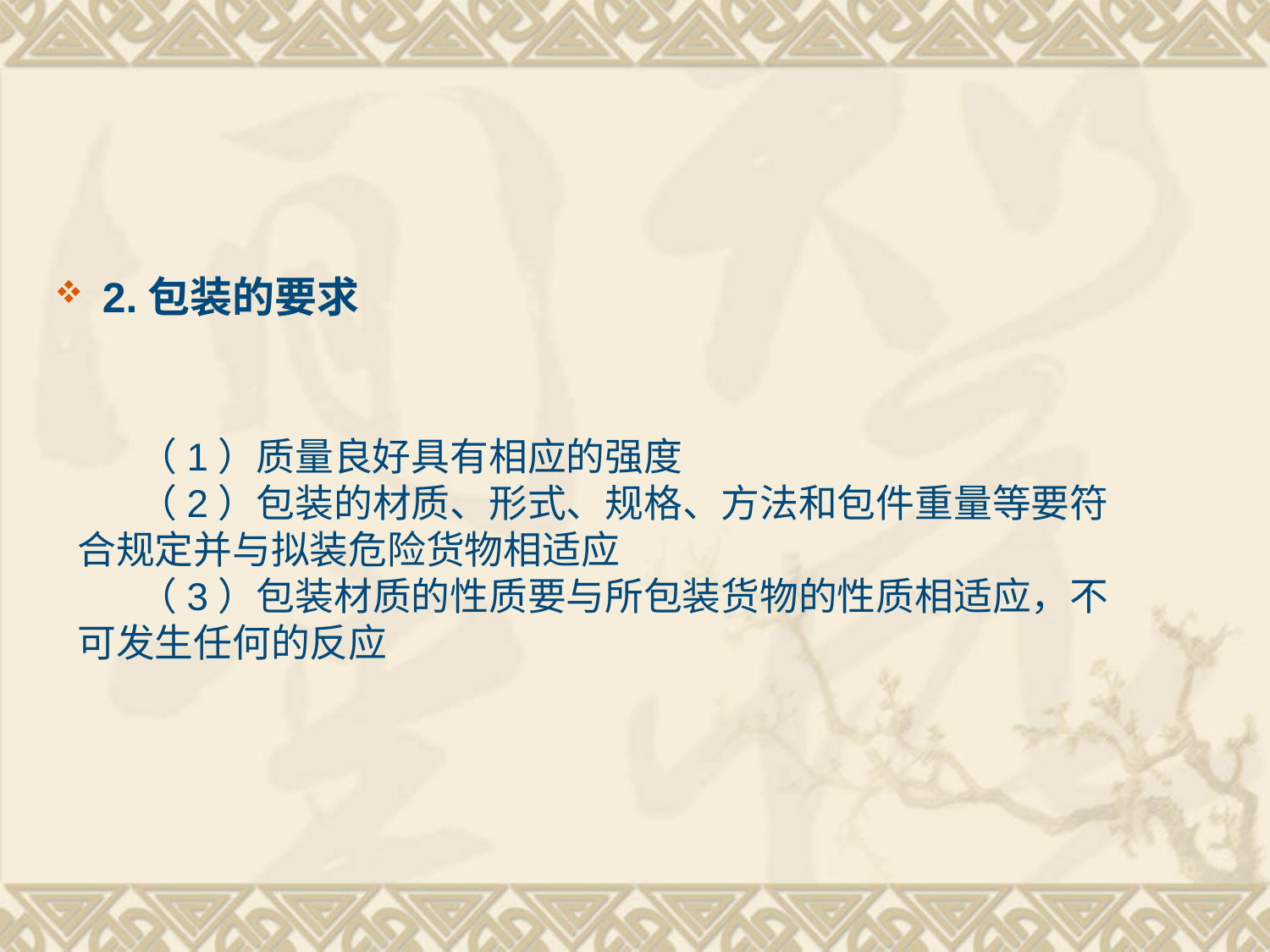

#
2.包装的要求

      （1）质量良好具有相应的强度
      （2）包装的材质、形式、规格、方法和包件重量等要符合规定并与拟装危险货物相适应
      （3）包装材质的性质要与所包装货物的性质相适应，不可发生任何的反应